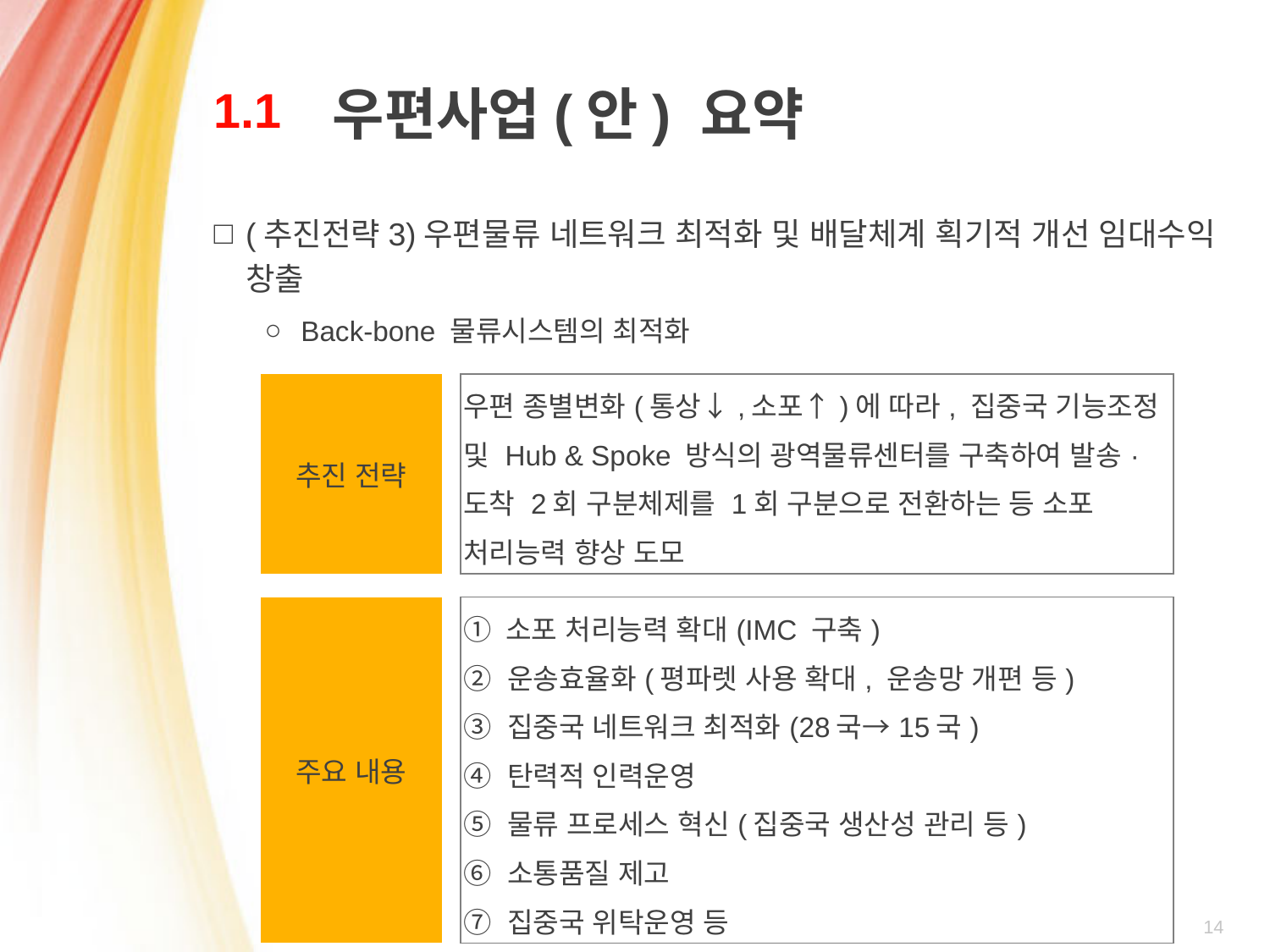

# 1.1
우편사업(안) 요약
(추진전략3)우편물류 네트워크 최적화 및 배달체계 획기적 개선 임대수익 창출
Back-bone 물류시스템의 최적화
| 추진 전략 |  | 우편 종별변화(통상↓,소포↑)에 따라, 집중국 기능조정 및 Hub & Spoke 방식의 광역물류센터를 구축하여 발송·도착 2회 구분체제를 1회 구분으로 전환하는 등 소포 처리능력 향상 도모 |
| --- | --- | --- |
|  |  |  |
| 주요 내용 |  | ① 소포 처리능력 확대(IMC 구축) ② 운송효율화(평파렛 사용 확대, 운송망 개편 등) ③ 집중국 네트워크 최적화(28국→15국) ④ 탄력적 인력운영 ⑤ 물류 프로세스 혁신(집중국 생산성 관리 등) ⑥ 소통품질 제고 ⑦ 집중국 위탁운영 등 |
14